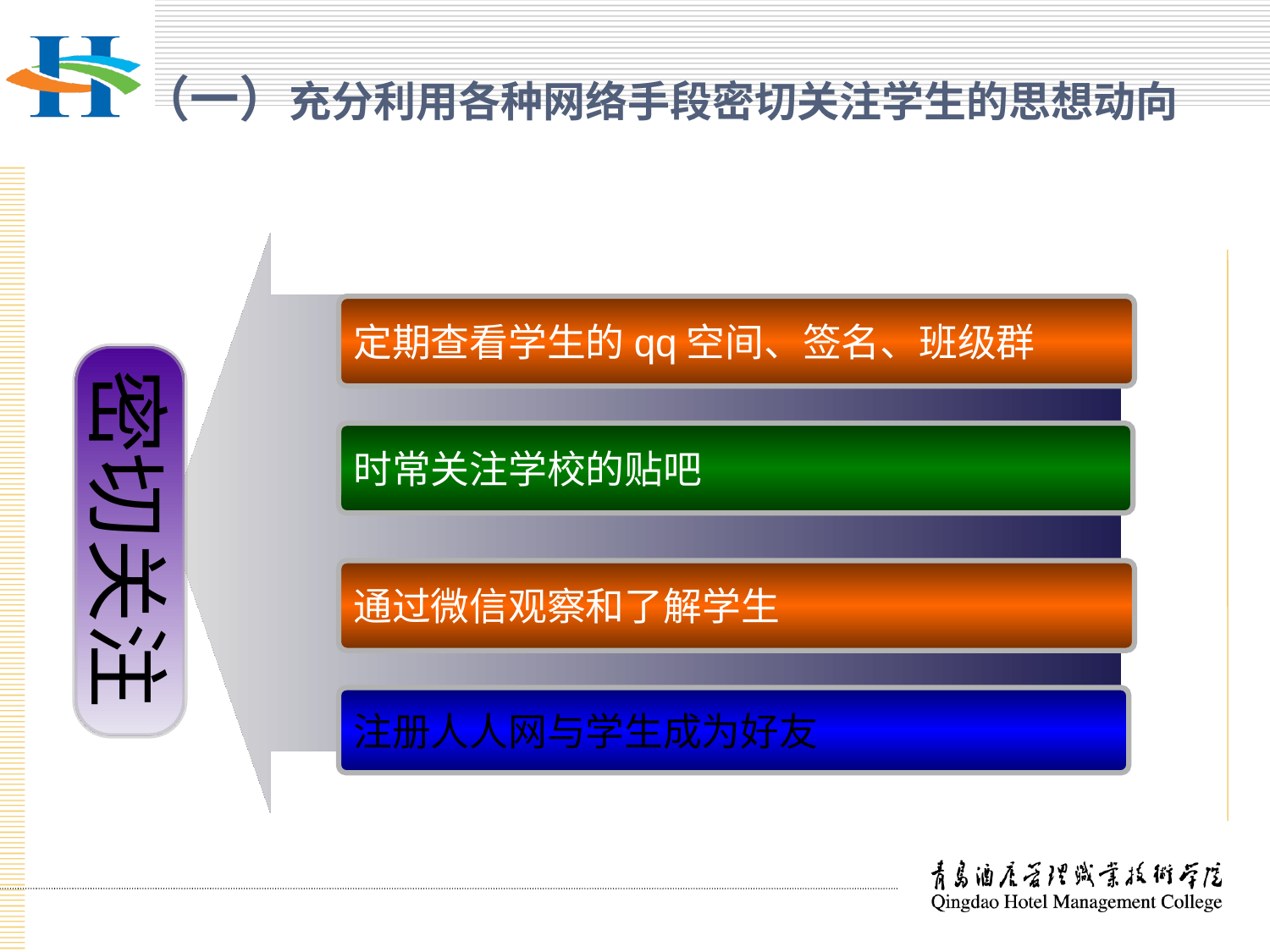

# （一）充分利用各种网络手段密切关注学生的思想动向

定期查看学生的qq空间、签名、班级群
密切关注
时常关注学校的贴吧
通过微信观察和了解学生
注册人人网与学生成为好友